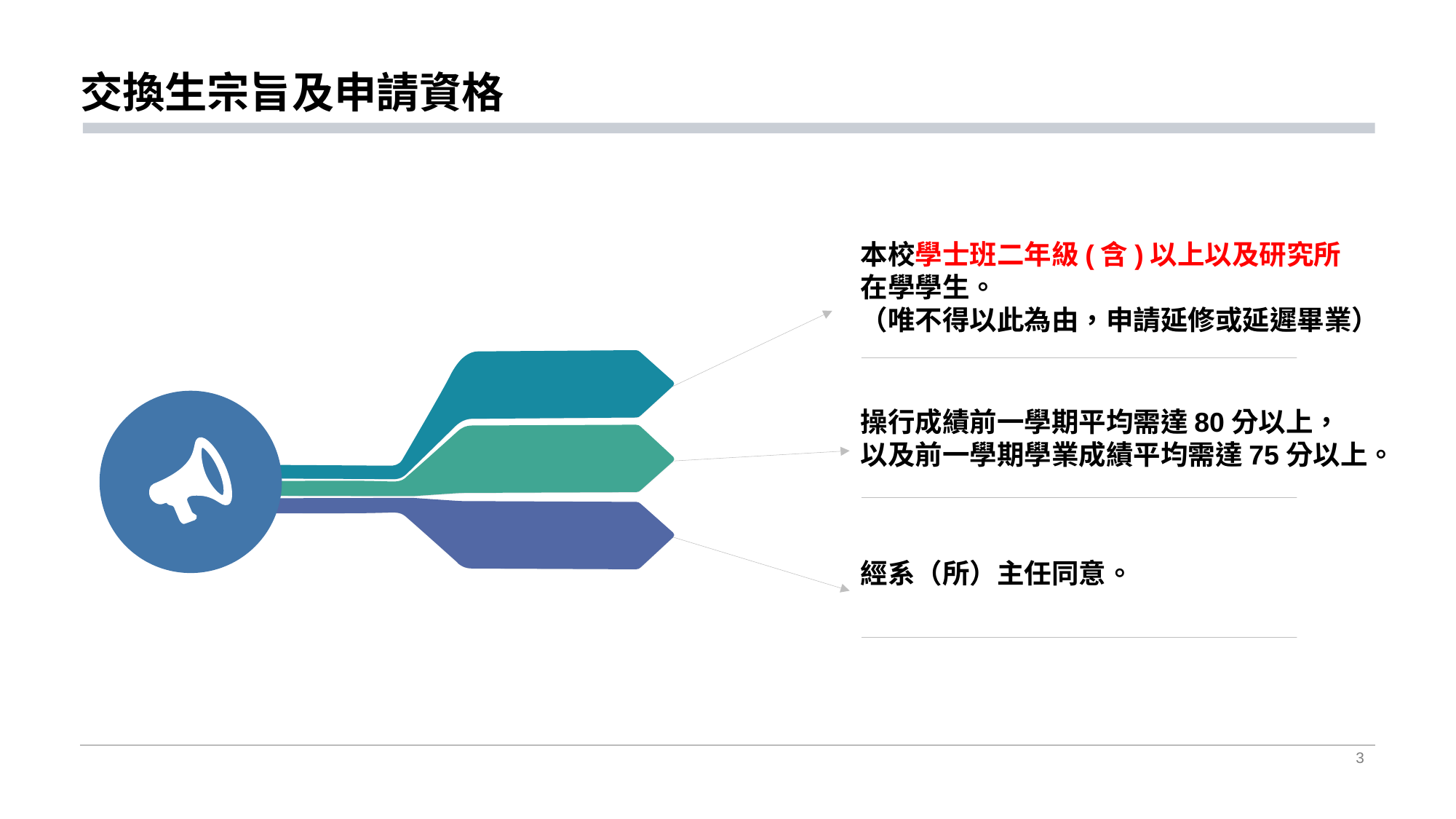

# 交換生宗旨及申請資格
本校學士班二年級(含)以上以及研究所
在學學生。
（唯不得以此為由，申請延修或延遲畢業）

操行成績前一學期平均需達80分以上，
以及前一學期學業成績平均需達75分以上。
經系（所）主任同意。
3